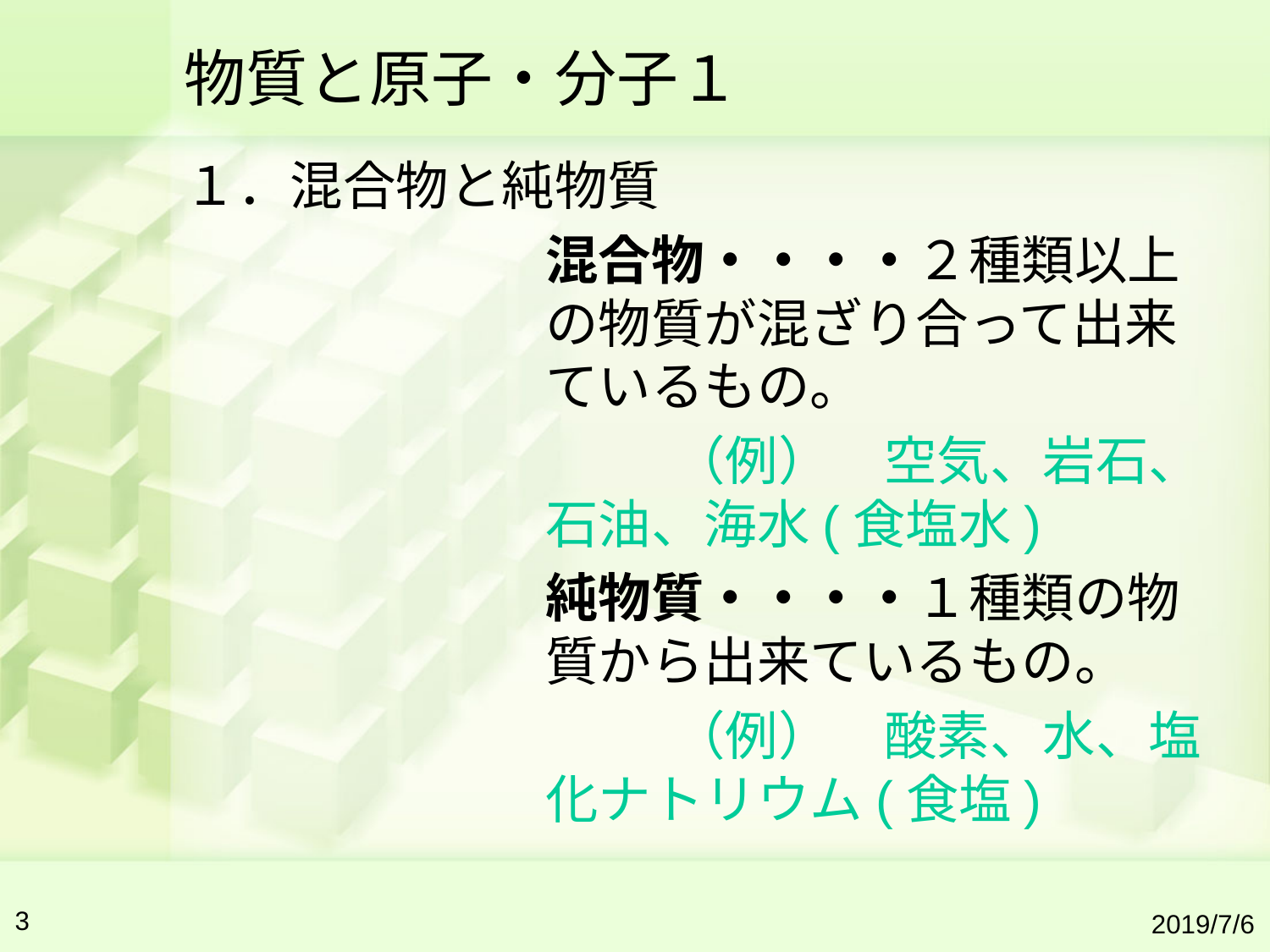

# 物質と原子・分子１
１．混合物と純物質
	混合物・・・・２種類以上の物質が混ざり合って出来ているもの。
		（例）　空気、岩石、石油、海水(食塩水)
	純物質・・・・１種類の物質から出来ているもの。
		（例）　酸素、水、塩化ナトリウム(食塩)

3
2019/7/6